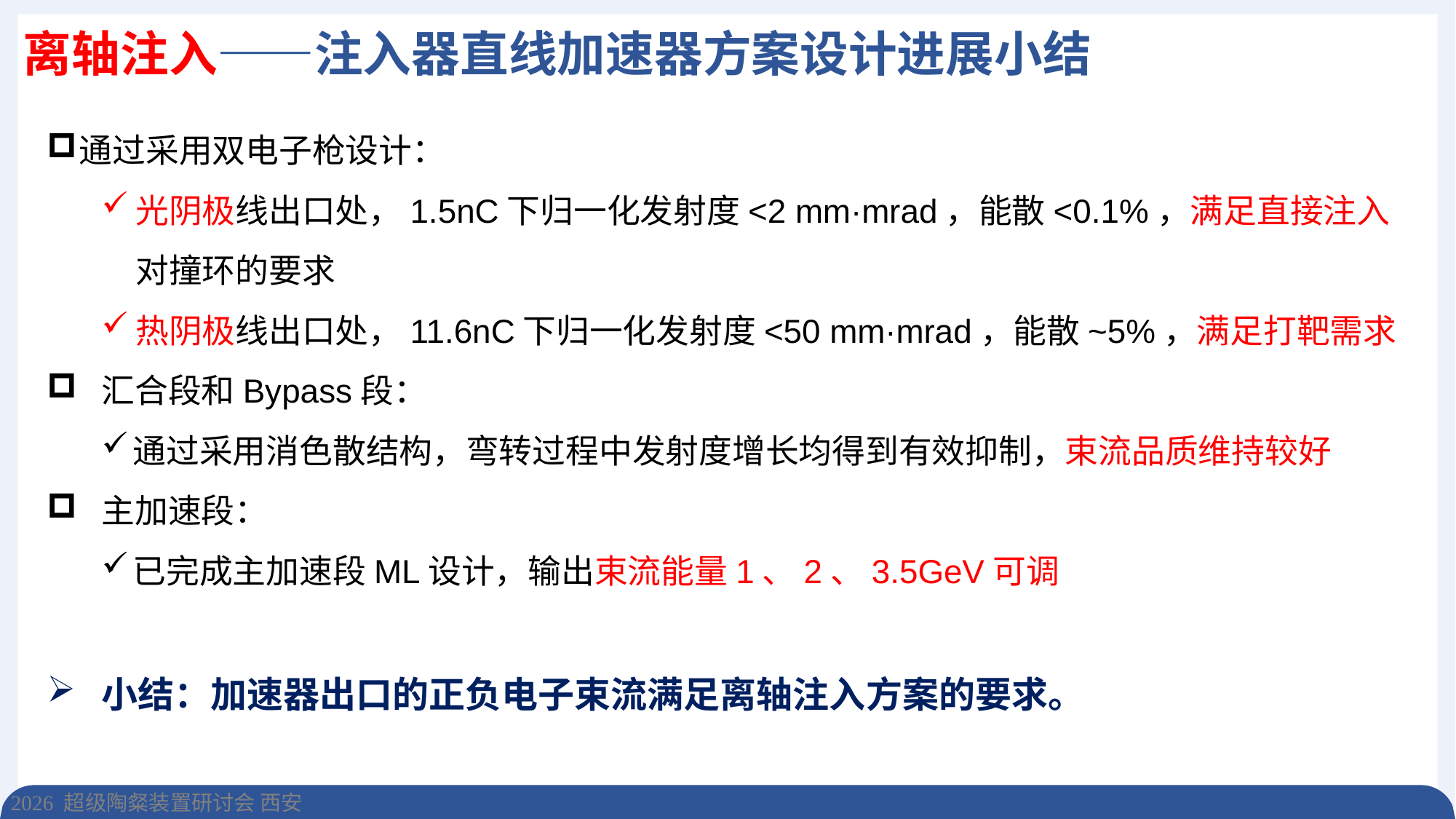

离轴注入——注入器直线加速器方案设计进展小结
通过采用双电子枪设计：
光阴极线出口处，1.5nC下归一化发射度<2 mm·mrad，能散<0.1%，满足直接注入对撞环的要求
热阴极线出口处，11.6nC下归一化发射度<50 mm·mrad，能散~5%，满足打靶需求
汇合段和Bypass段：
通过采用消色散结构，弯转过程中发射度增长均得到有效抑制，束流品质维持较好
主加速段：
已完成主加速段ML设计，输出束流能量1、2、3.5GeV可调

小结：加速器出口的正负电子束流满足离轴注入方案的要求。
13